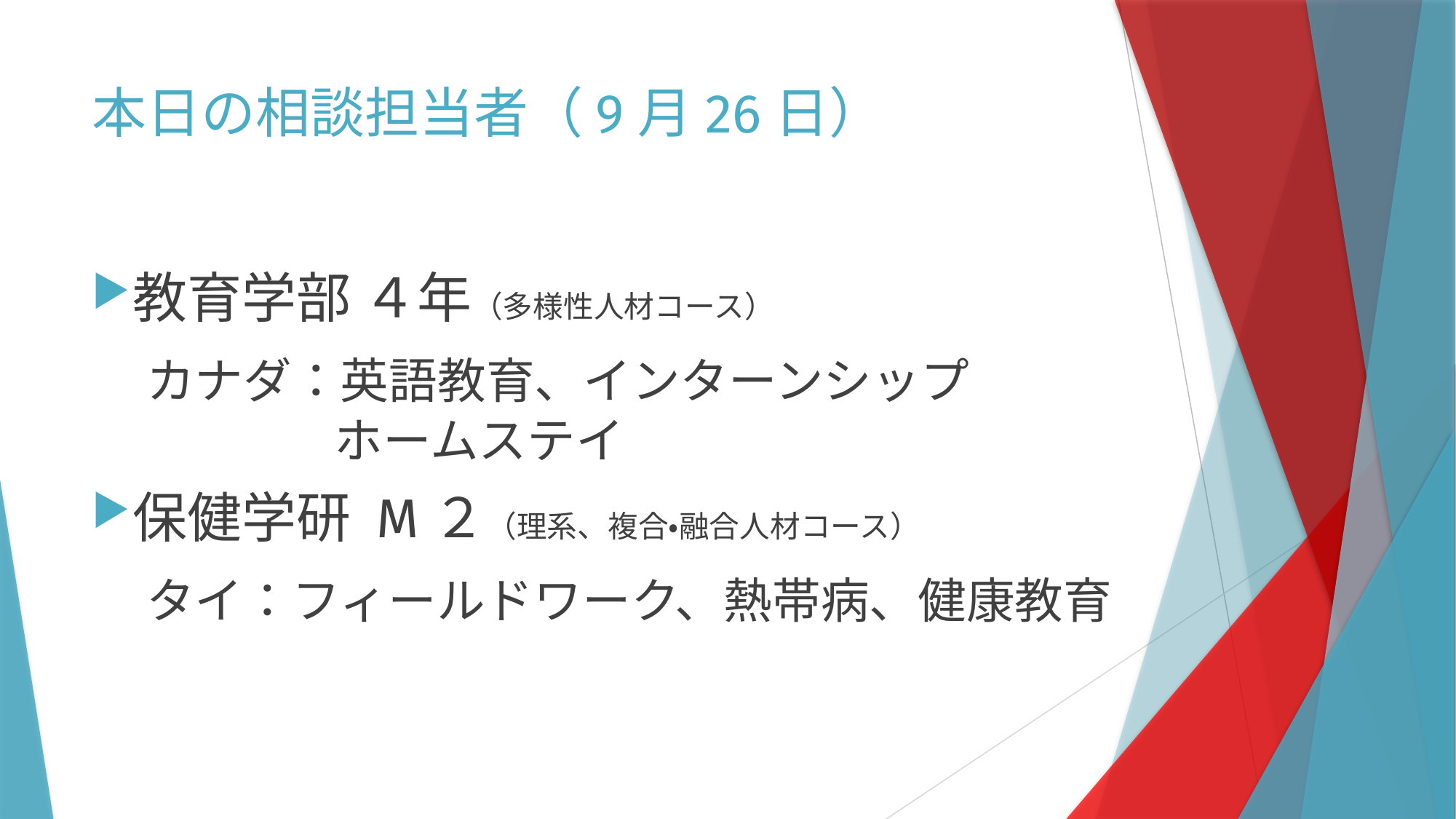

# 本日の相談担当者（9月26日）
教育学部 ４年（多様性人材コース）
　カナダ：英語教育、インターンシップ
　　　　　ホームステイ
保健学研 M２（理系、複合・融合人材コース）
　タイ：フィールドワーク、熱帯病、健康教育